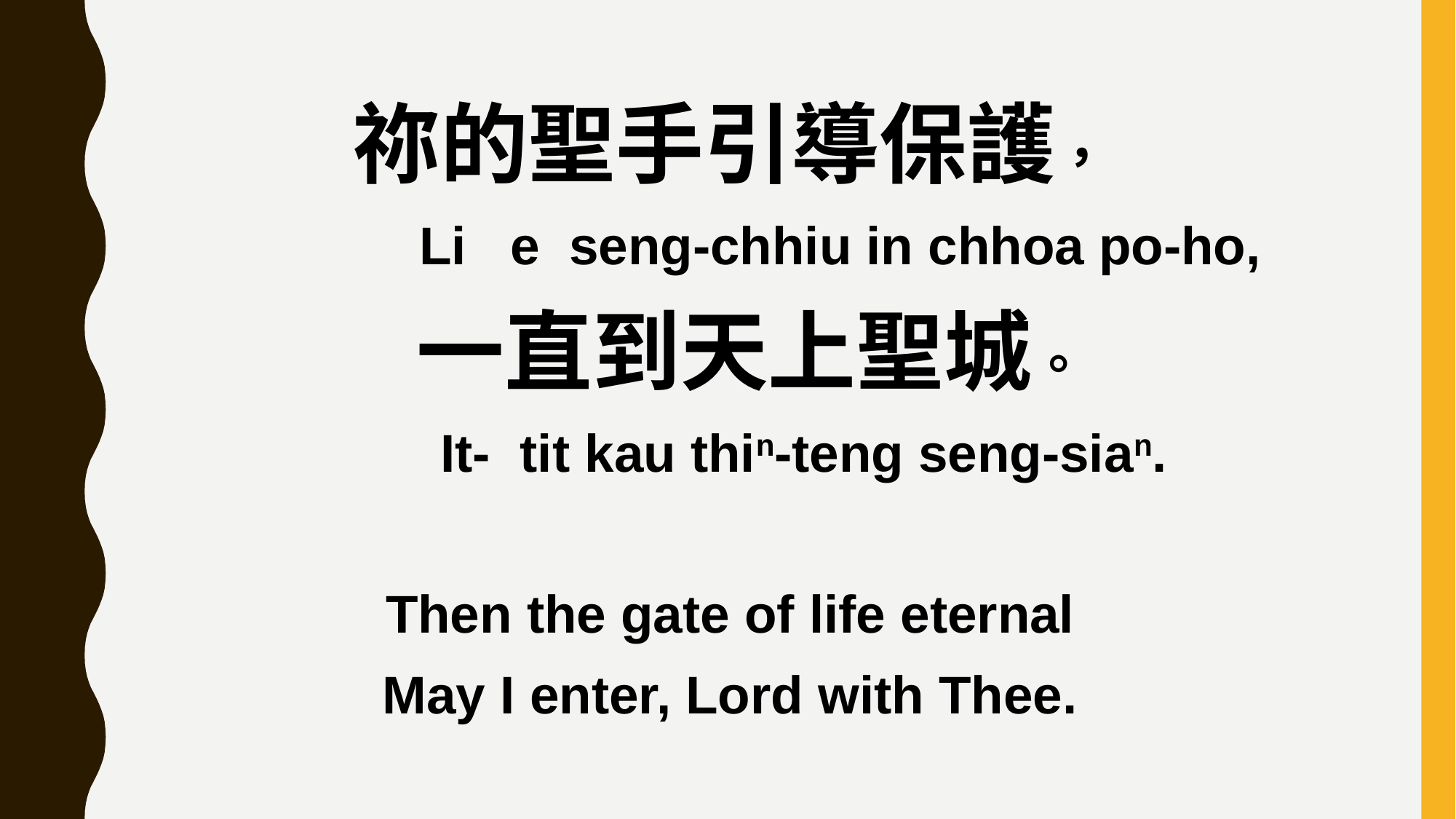

祢的聖手引導保護，
               Li   e  seng-chhiu in chhoa po-ho,
 一直到天上聖城。
          It-  tit kau thin-teng seng-sian.

Then the gate of life eternal
May I enter, Lord with Thee.